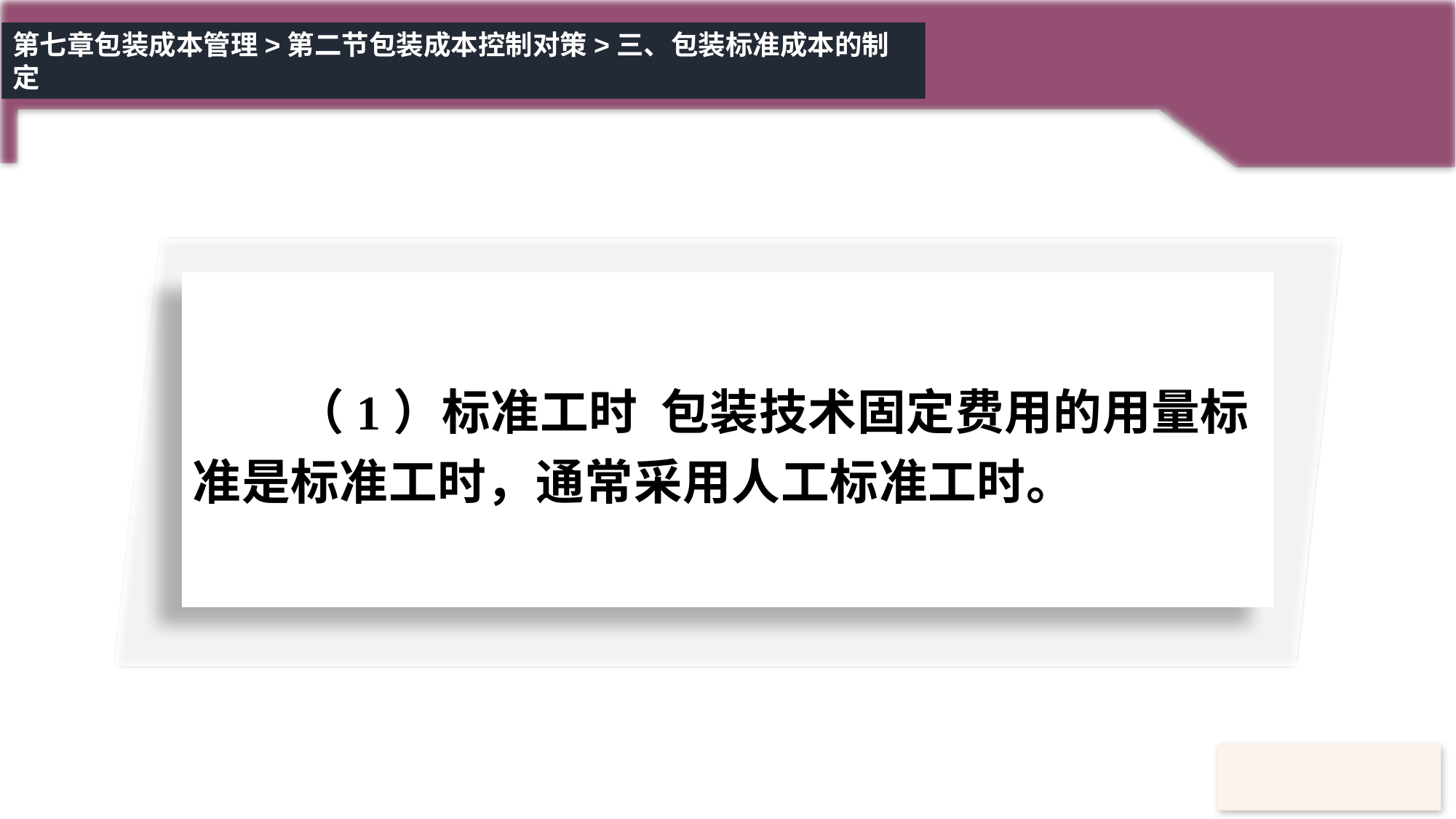

第七章包装成本管理>第二节包装成本控制对策>三、包装标准成本的制定
#
（1）标准工时  包装技术固定费用的用量标准是标准工时，通常采用人工标准工时。